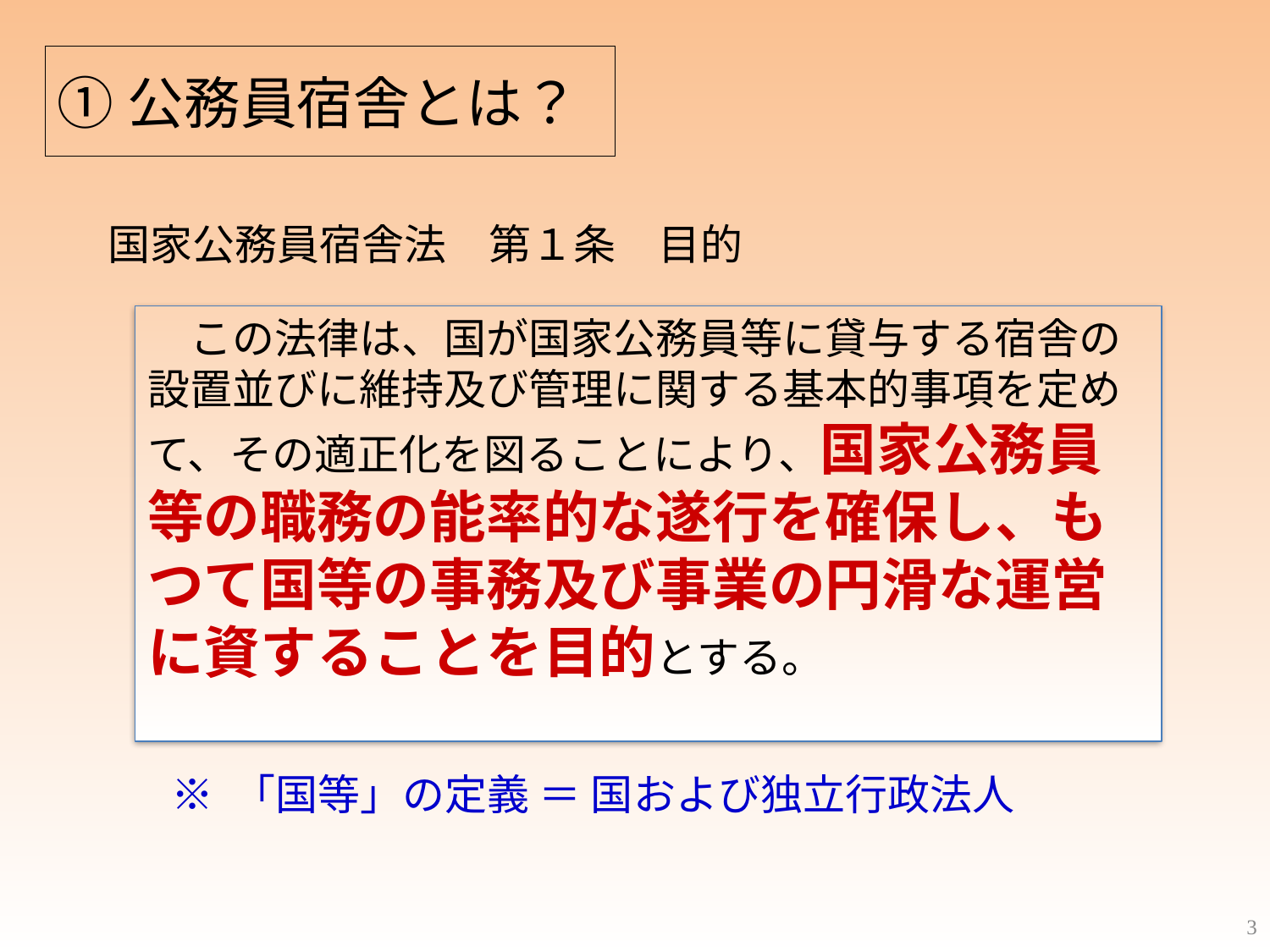

①公務員宿舎とは？
国家公務員宿舎法　第１条　目的
　この法律は、国が国家公務員等に貸与する宿舎の設置並びに維持及び管理に関する基本的事項を定めて、その適正化を図ることにより、国家公務員等の職務の能率的な遂行を確保し、もつて国等の事務及び事業の円滑な運営に資することを目的とする。
※ 「国等」の定義 ＝ 国および独立行政法人
3